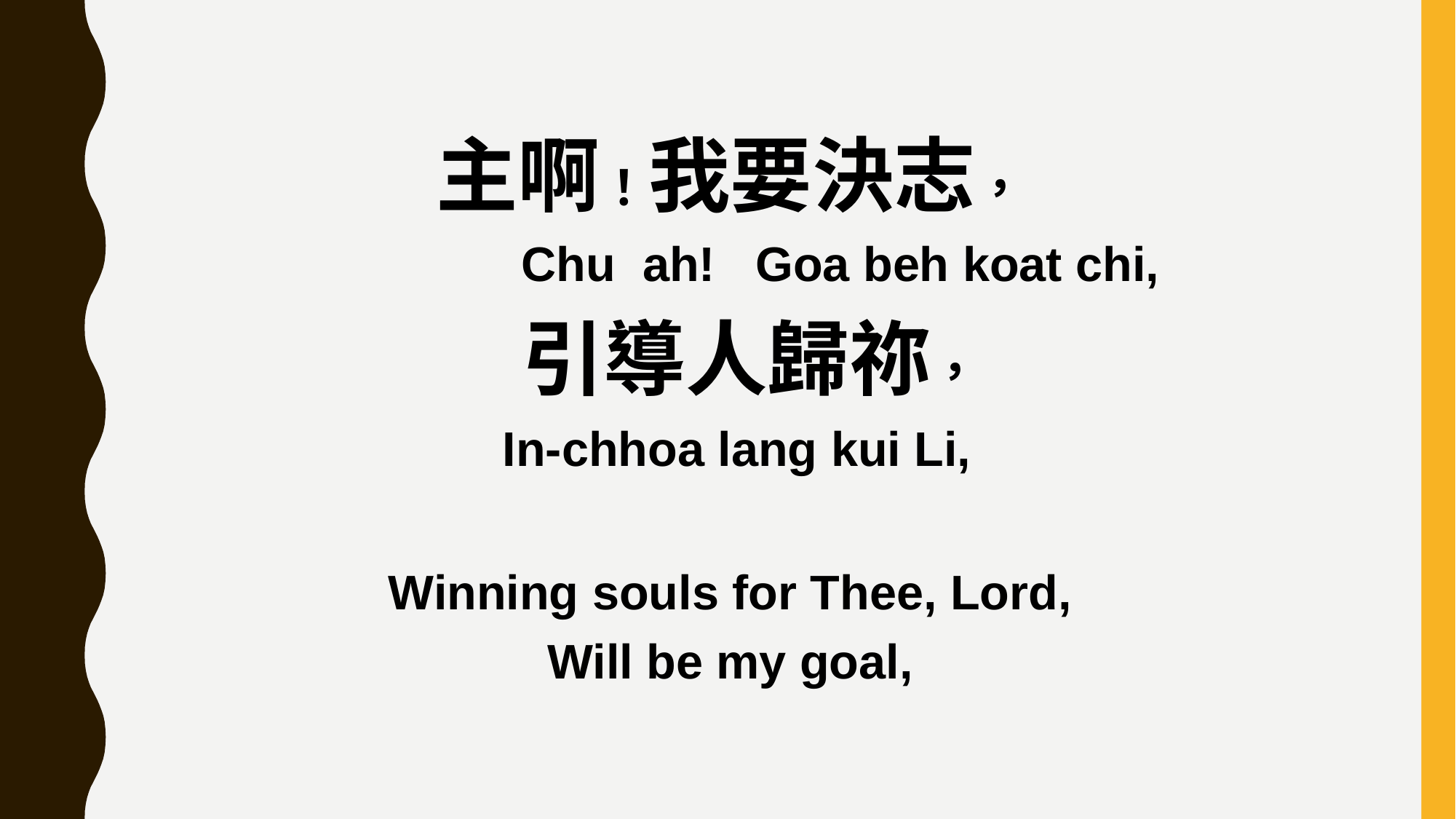

主啊！我要決志，
                        Chu  ah!   Goa beh koat chi,
 引導人歸祢，
 In-chhoa lang kui Li,

Winning souls for Thee, Lord,
Will be my goal,